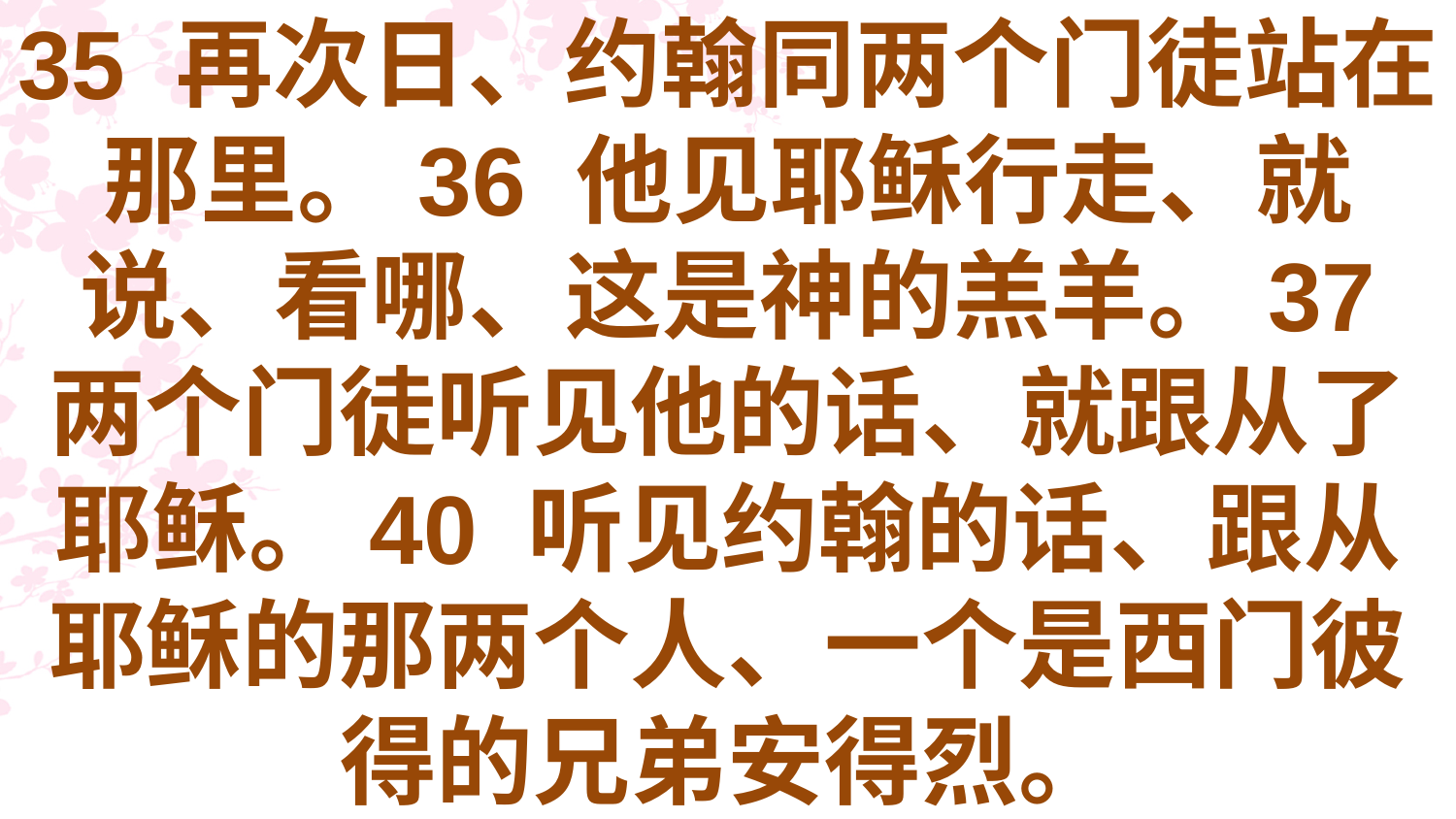

35 再次日、约翰同两个门徒站在那里。36 他见耶稣行走、就说、看哪、这是神的羔羊。37 两个门徒听见他的话、就跟从了耶稣。40 听见约翰的话、跟从耶稣的那两个人、一个是西门彼得的兄弟安得烈。